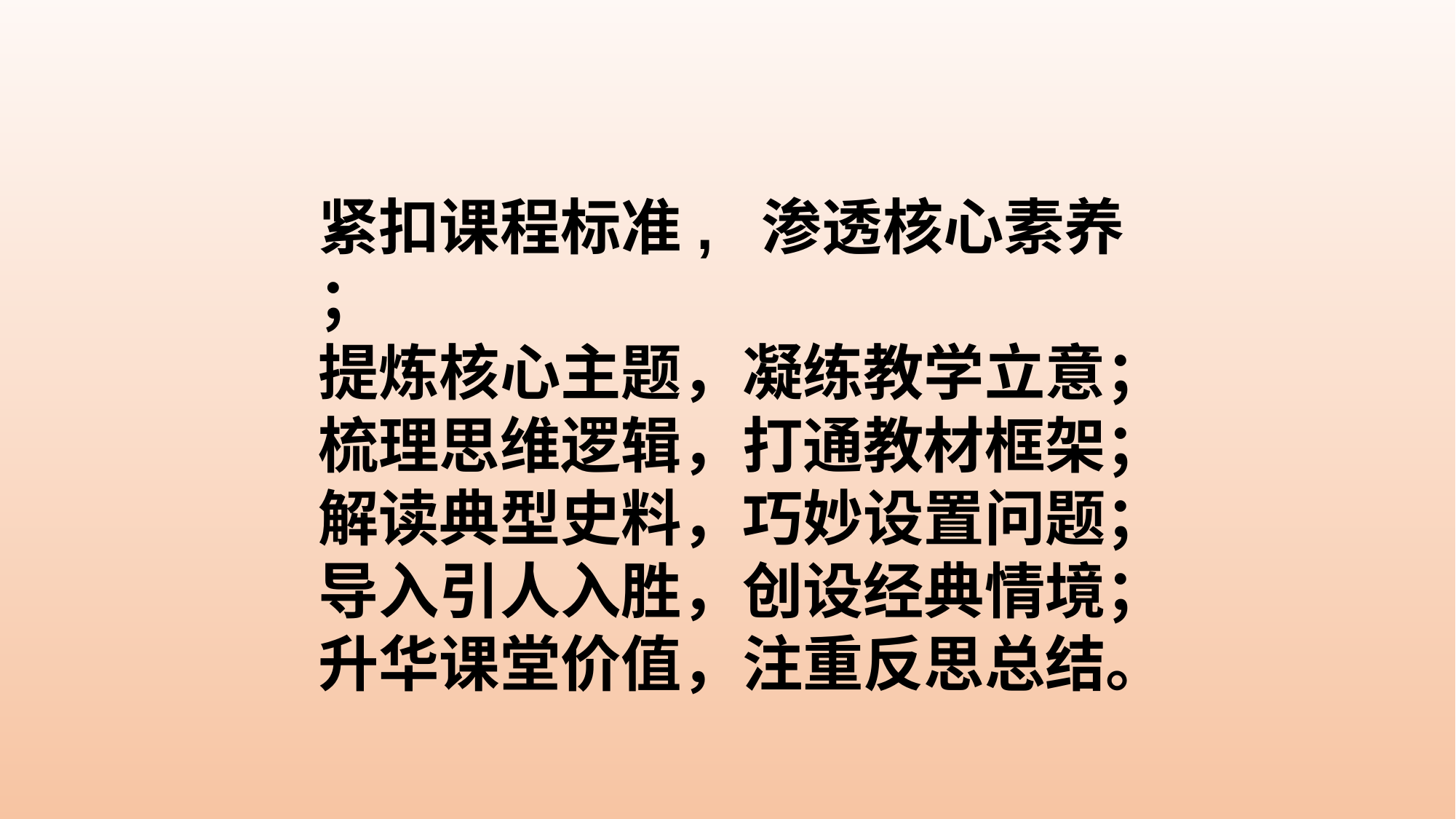

紧扣课程标准,  渗透核心素养 ；
提炼核心主题，凝练教学立意；
梳理思维逻辑，打通教材框架；
解读典型史料，巧妙设置问题；
导入引人入胜，创设经典情境；
升华课堂价值，注重反思总结。